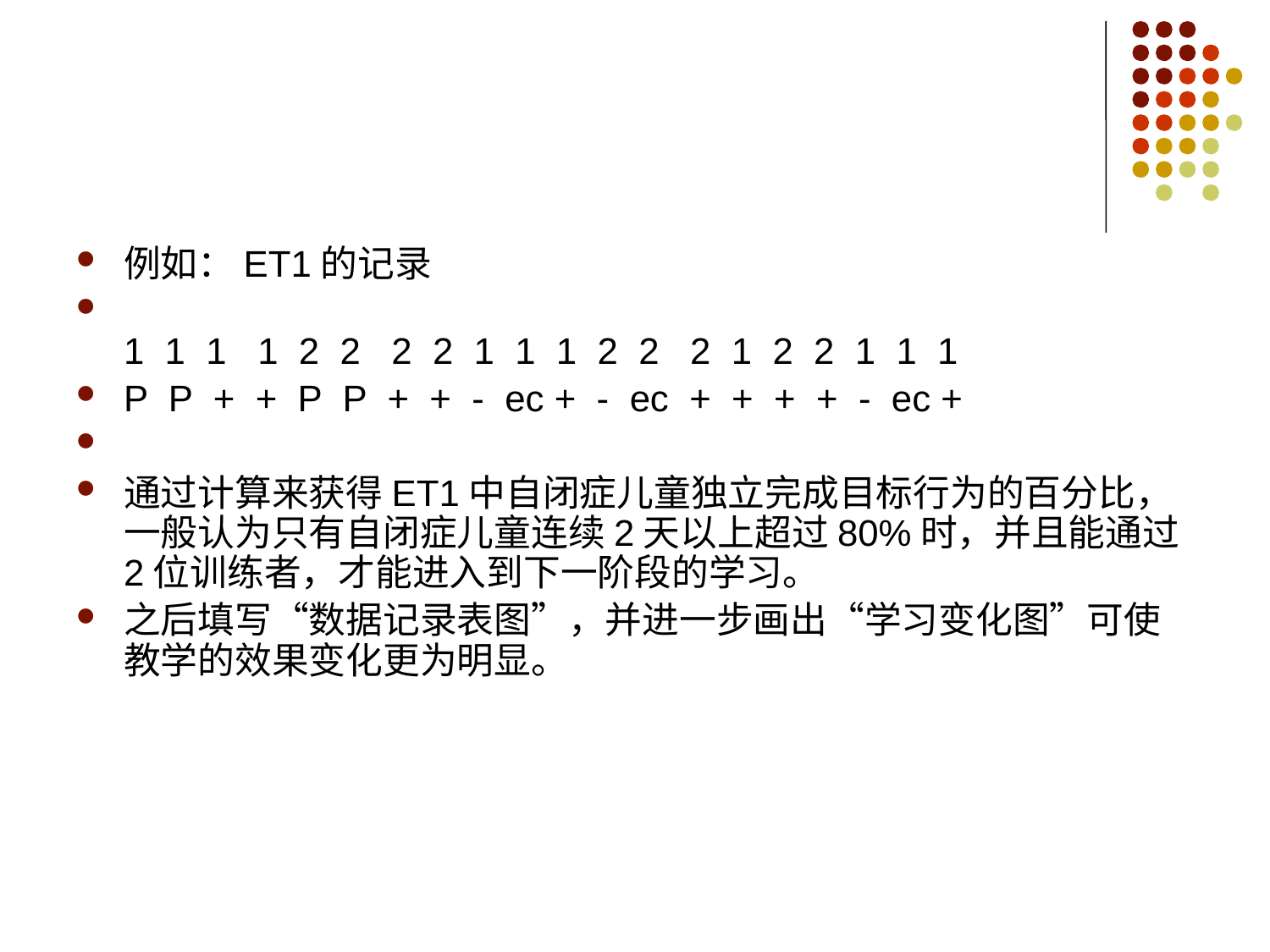

#
例如：ET1的记录
1  1  1   1  2  2   2  2  1  1  1  2  2   2  1  2  2  1  1  1
P  P  +  +  P  P  +  +  -  ec +  -  ec  +  +  +  +  -  ec +

通过计算来获得ET1中自闭症儿童独立完成目标行为的百分比，一般认为只有自闭症儿童连续2天以上超过80%时，并且能通过2位训练者，才能进入到下一阶段的学习。
之后填写“数据记录表图”，并进一步画出“学习变化图”可使教学的效果变化更为明显。